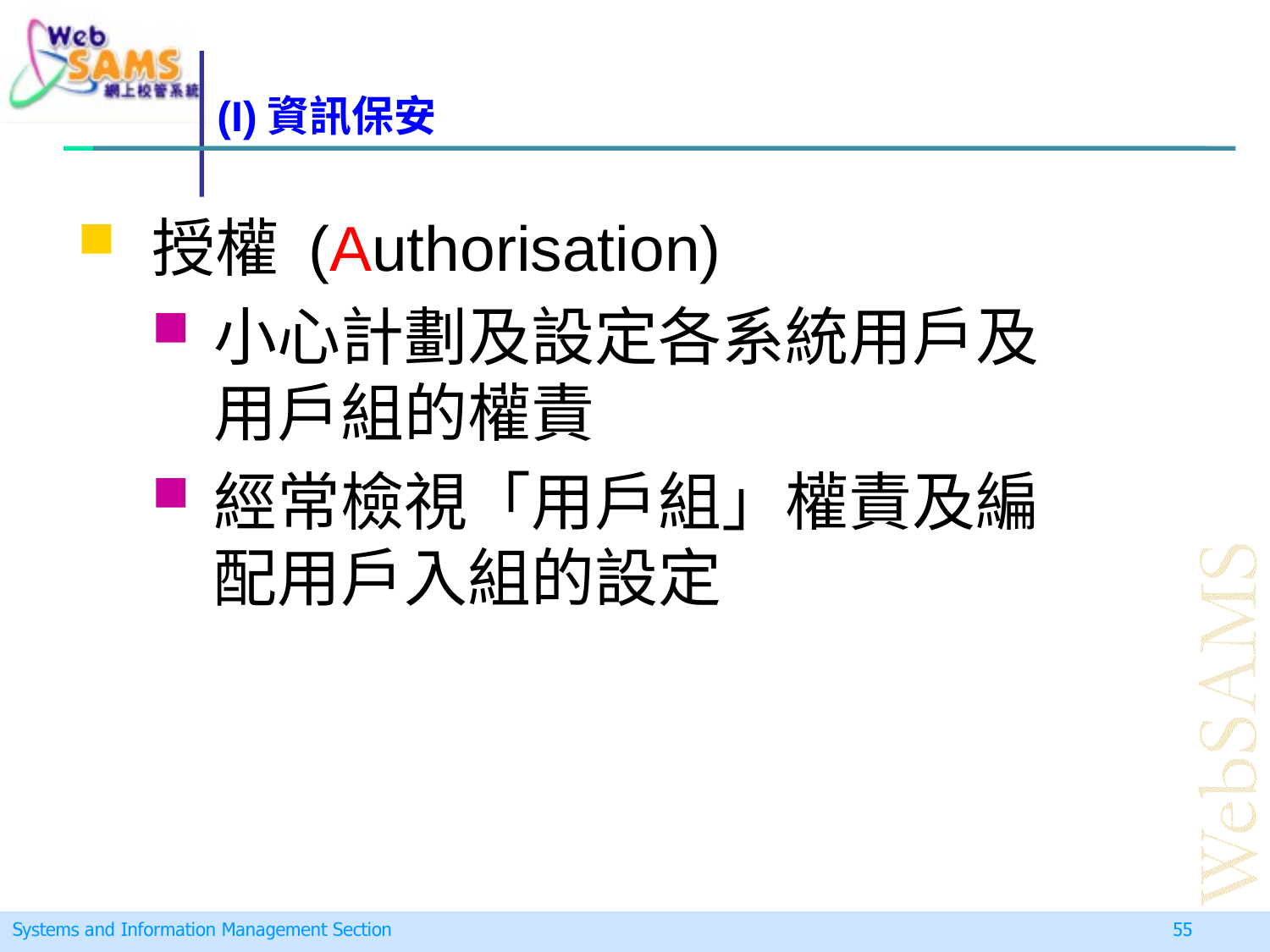

# (I)資訊保安
授權 (Authorisation)
小心計劃及設定各系統用戶及用戶組的權責
經常檢視「用戶組」權責及編配用戶入組的設定